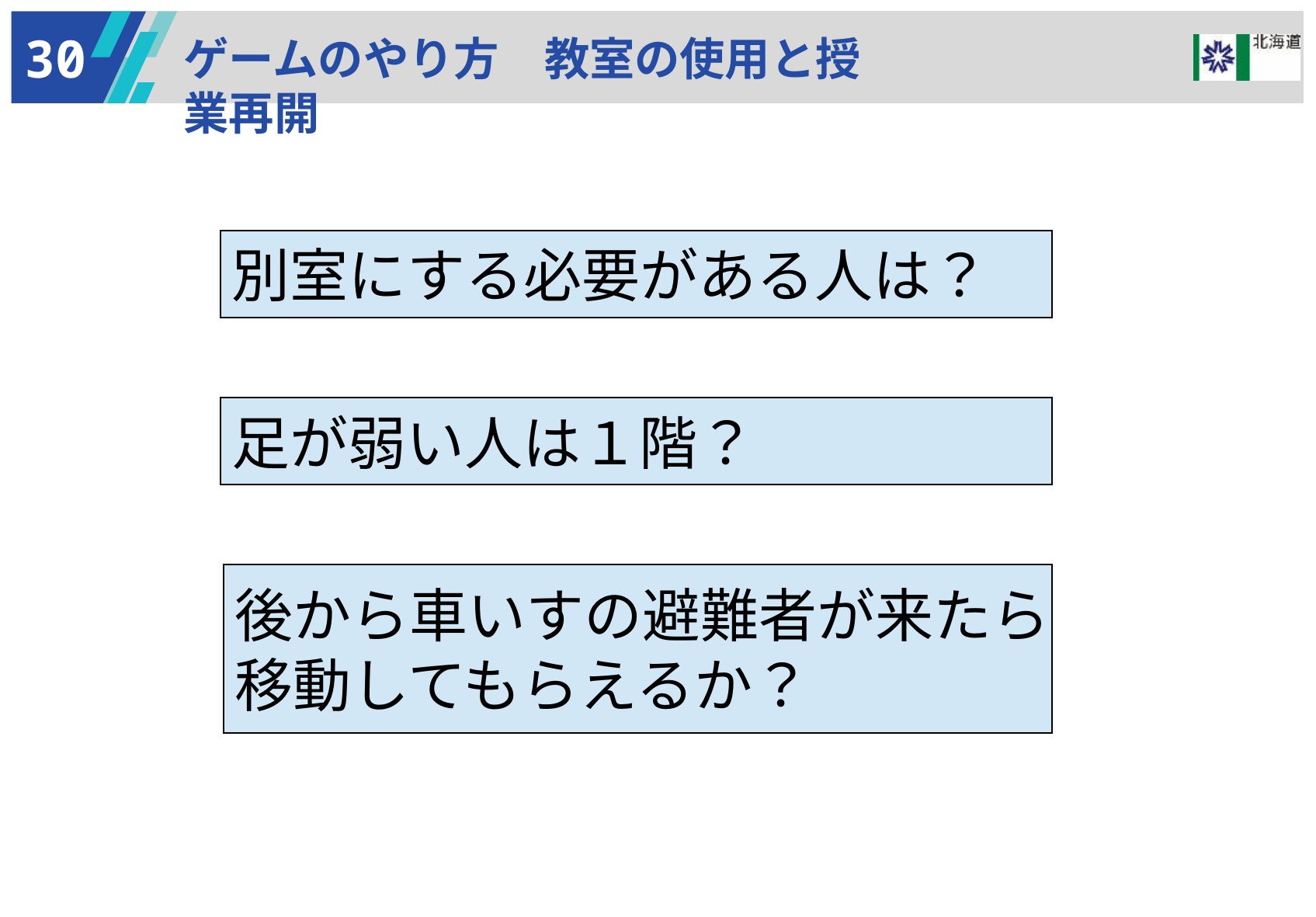

30
ゲームのやり方　教室の使用と授業再開

別室にする必要がある人は？
足が弱い人は１階？
後から車いすの避難者が来たら
移動してもらえるか？